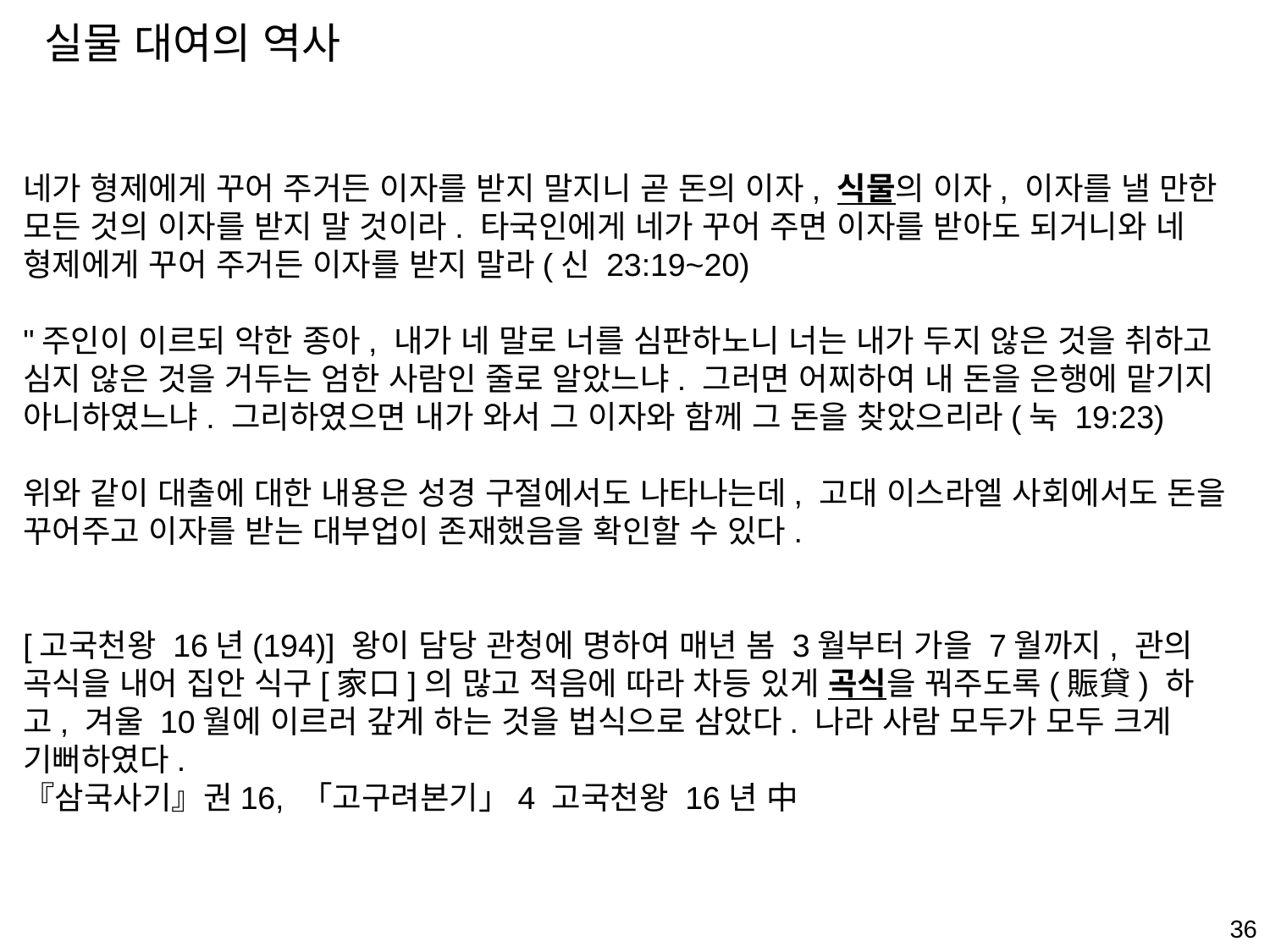

실물 대여의 역사
네가 형제에게 꾸어 주거든 이자를 받지 말지니 곧 돈의 이자, 식물의 이자, 이자를 낼 만한 모든 것의 이자를 받지 말 것이라. 타국인에게 네가 꾸어 주면 이자를 받아도 되거니와 네 형제에게 꾸어 주거든 이자를 받지 말라(신 23:19~20)

"주인이 이르되 악한 종아, 내가 네 말로 너를 심판하노니 너는 내가 두지 않은 것을 취하고 심지 않은 것을 거두는 엄한 사람인 줄로 알았느냐. 그러면 어찌하여 내 돈을 은행에 맡기지 아니하였느냐. 그리하였으면 내가 와서 그 이자와 함께 그 돈을 찾았으리라(눅 19:23)

위와 같이 대출에 대한 내용은 성경 구절에서도 나타나는데, 고대 이스라엘 사회에서도 돈을 꾸어주고 이자를 받는 대부업이 존재했음을 확인할 수 있다.

[고국천왕 16년(194)] 왕이 담당 관청에 명하여 매년 봄 3월부터 가을 7월까지, 관의 곡식을 내어 집안 식구[家口]의 많고 적음에 따라 차등 있게 곡식을 꿔주도록(賑貸) 하고, 겨울 10월에 이르러 갚게 하는 것을 법식으로 삼았다. 나라 사람 모두가 모두 크게 기뻐하였다.
『삼국사기』권16, 「고구려본기」4 고국천왕 16년 中
36